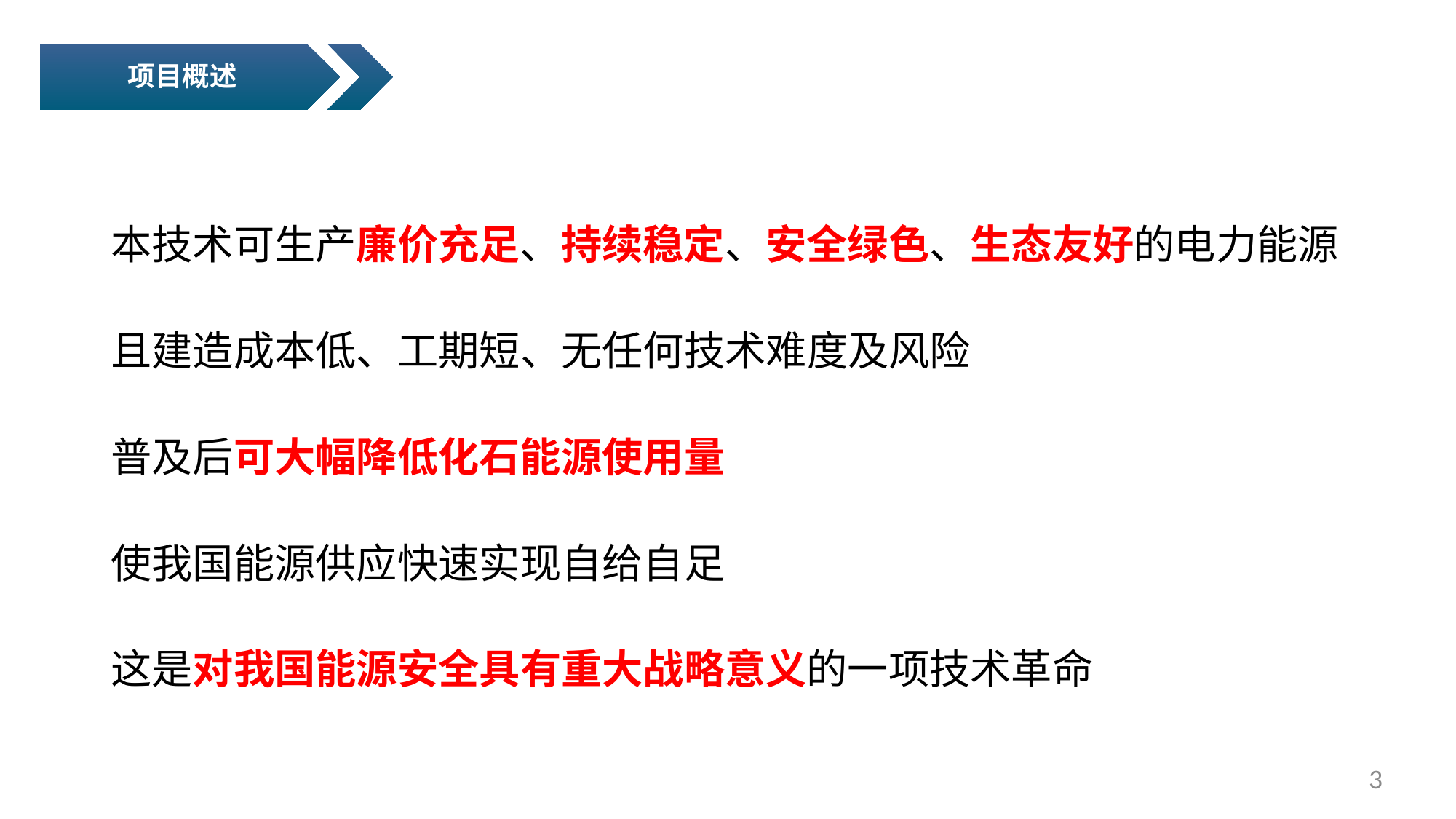

项目概述
本技术可生产廉价充足、持续稳定、安全绿色、生态友好的电力能源

且建造成本低、工期短、无任何技术难度及风险

普及后可大幅降低化石能源使用量

使我国能源供应快速实现自给自足

这是对我国能源安全具有重大战略意义的一项技术革命
3